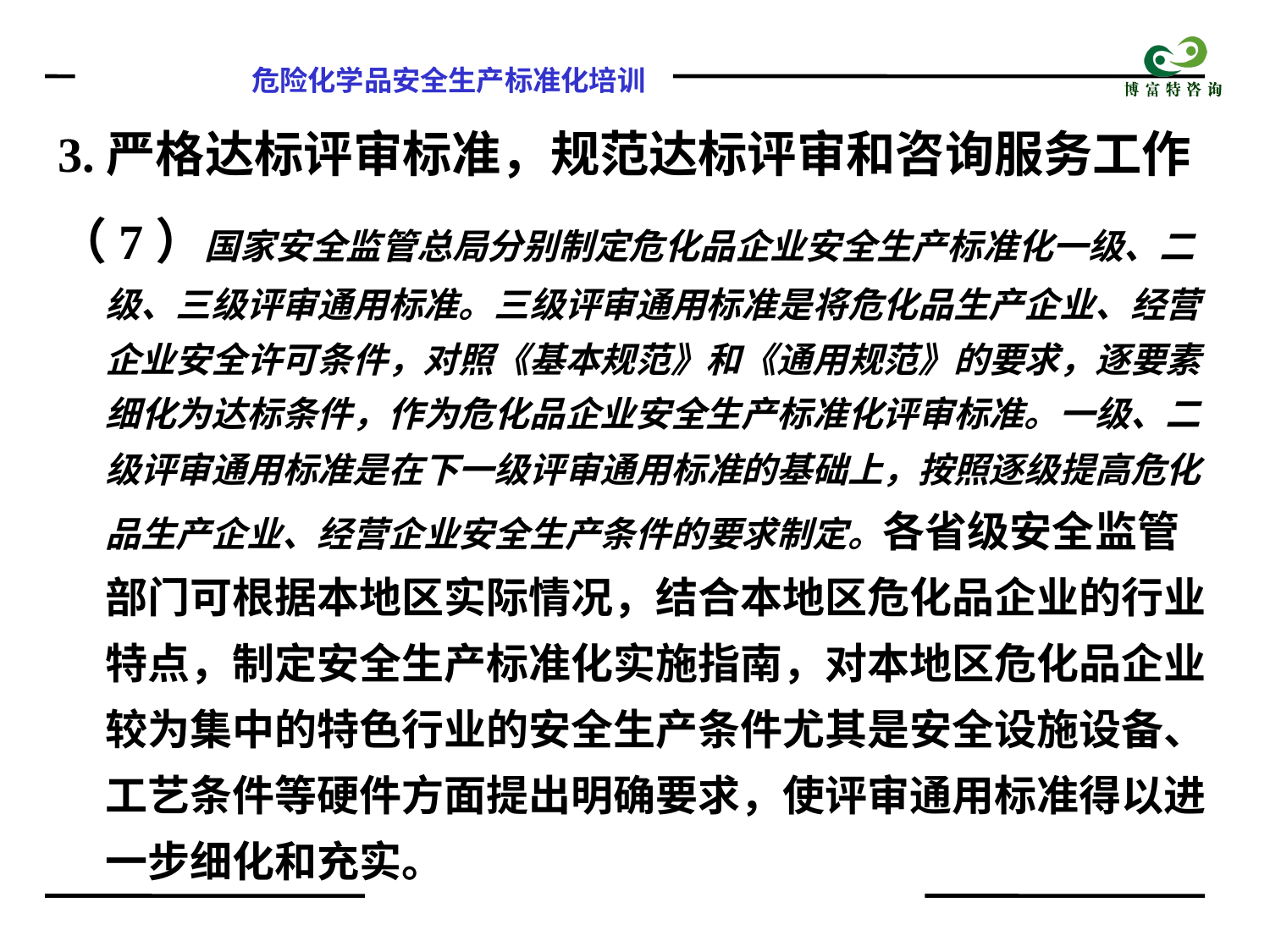

3.严格达标评审标准，规范达标评审和咨询服务工作
（7）国家安全监管总局分别制定危化品企业安全生产标准化一级、二级、三级评审通用标准。三级评审通用标准是将危化品生产企业、经营企业安全许可条件，对照《基本规范》和《通用规范》的要求，逐要素细化为达标条件，作为危化品企业安全生产标准化评审标准。一级、二级评审通用标准是在下一级评审通用标准的基础上，按照逐级提高危化品生产企业、经营企业安全生产条件的要求制定。各省级安全监管部门可根据本地区实际情况，结合本地区危化品企业的行业特点，制定安全生产标准化实施指南，对本地区危化品企业较为集中的特色行业的安全生产条件尤其是安全设施设备、工艺条件等硬件方面提出明确要求，使评审通用标准得以进一步细化和充实。